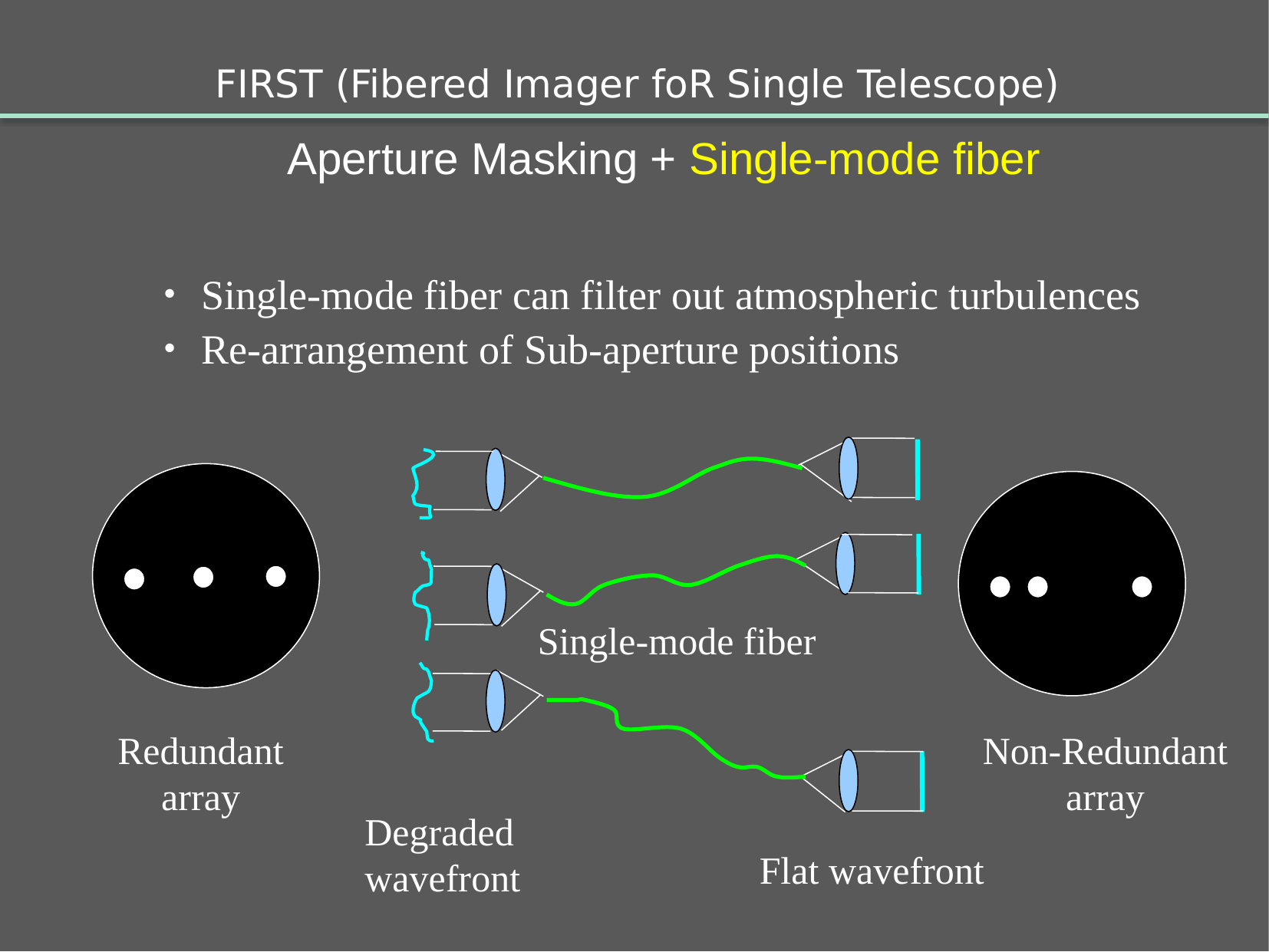

FIRST (Fibered Imager foR Single Telescope)‏

Aperture Masking + Single-mode fiber
・Single-mode fiber can filter out atmospheric turbulences
・Re-arrangement of Sub-aperture positions

Single-mode fiber

Redundant array
Non-Redundant array

Degraded wavefront

Flat wavefront